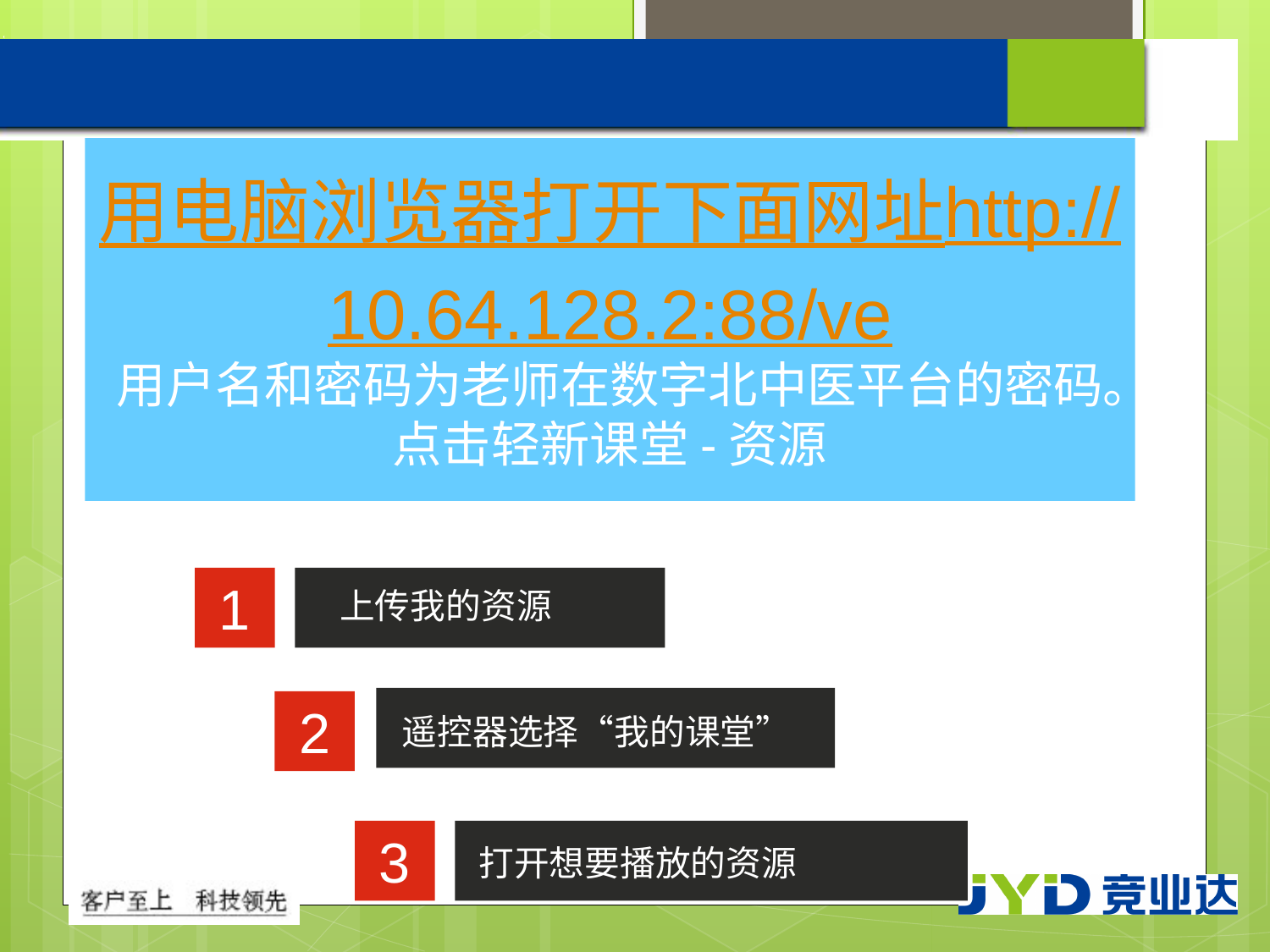

用电脑浏览器打开下面网址http://10.64.128.2:88/ve
用户名和密码为老师在数字北中医平台的密码。点击轻新课堂-资源
# 用遥控器上课
1

上传我的资源

2
遥控器选择“我的课堂”
3

打开想要播放的资源